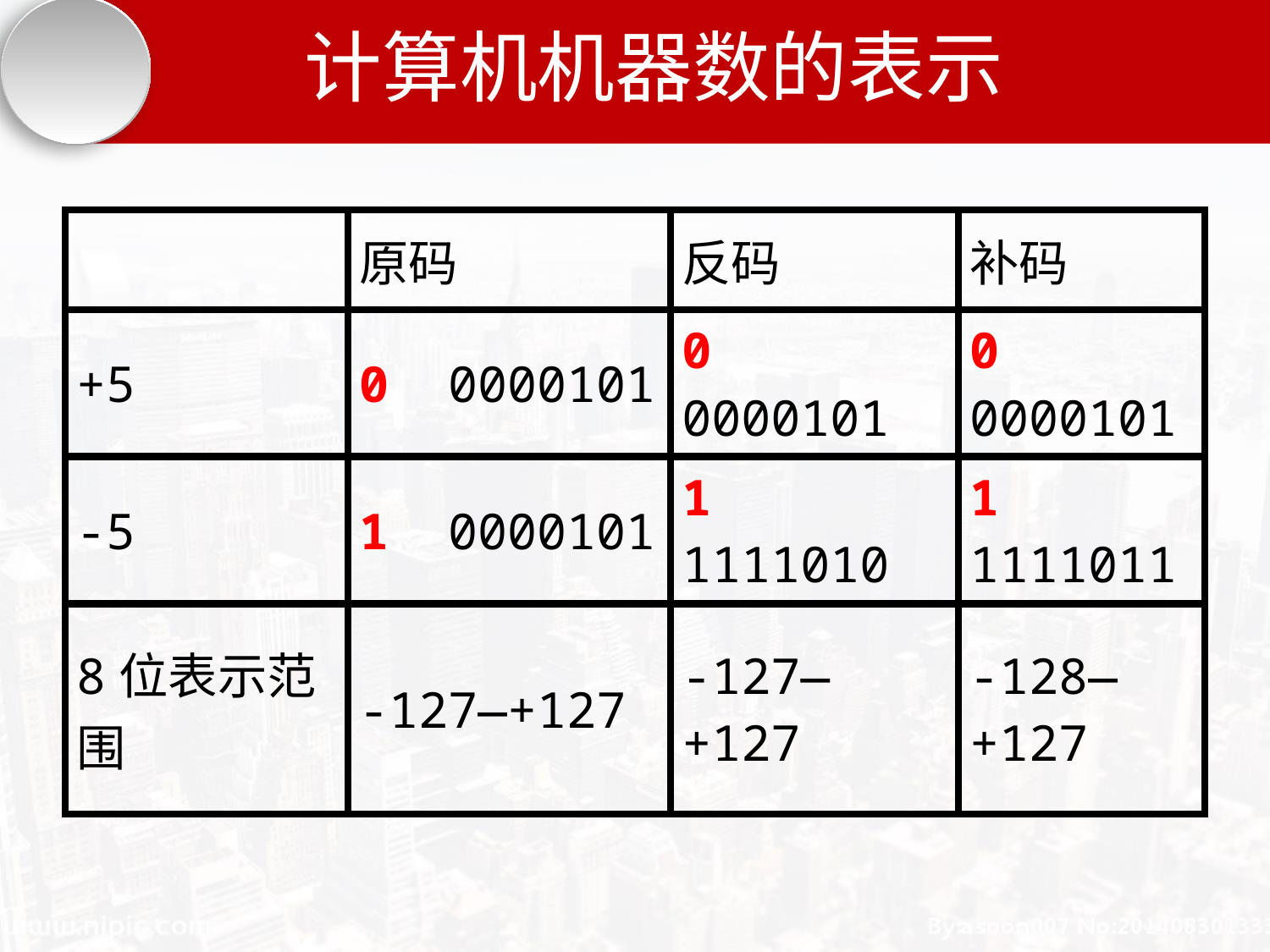

# 计算机机器数的表示
|  | 原码 | 反码 | 补码 |
| --- | --- | --- | --- |
| +5 | 0 0000101 | 0 0000101 | 0 0000101 |
| -5 | 1 0000101 | 1 1111010 | 1 1111011 |
| 8位表示范围 | -127—+127 | -127—+127 | -128—+127 |
56